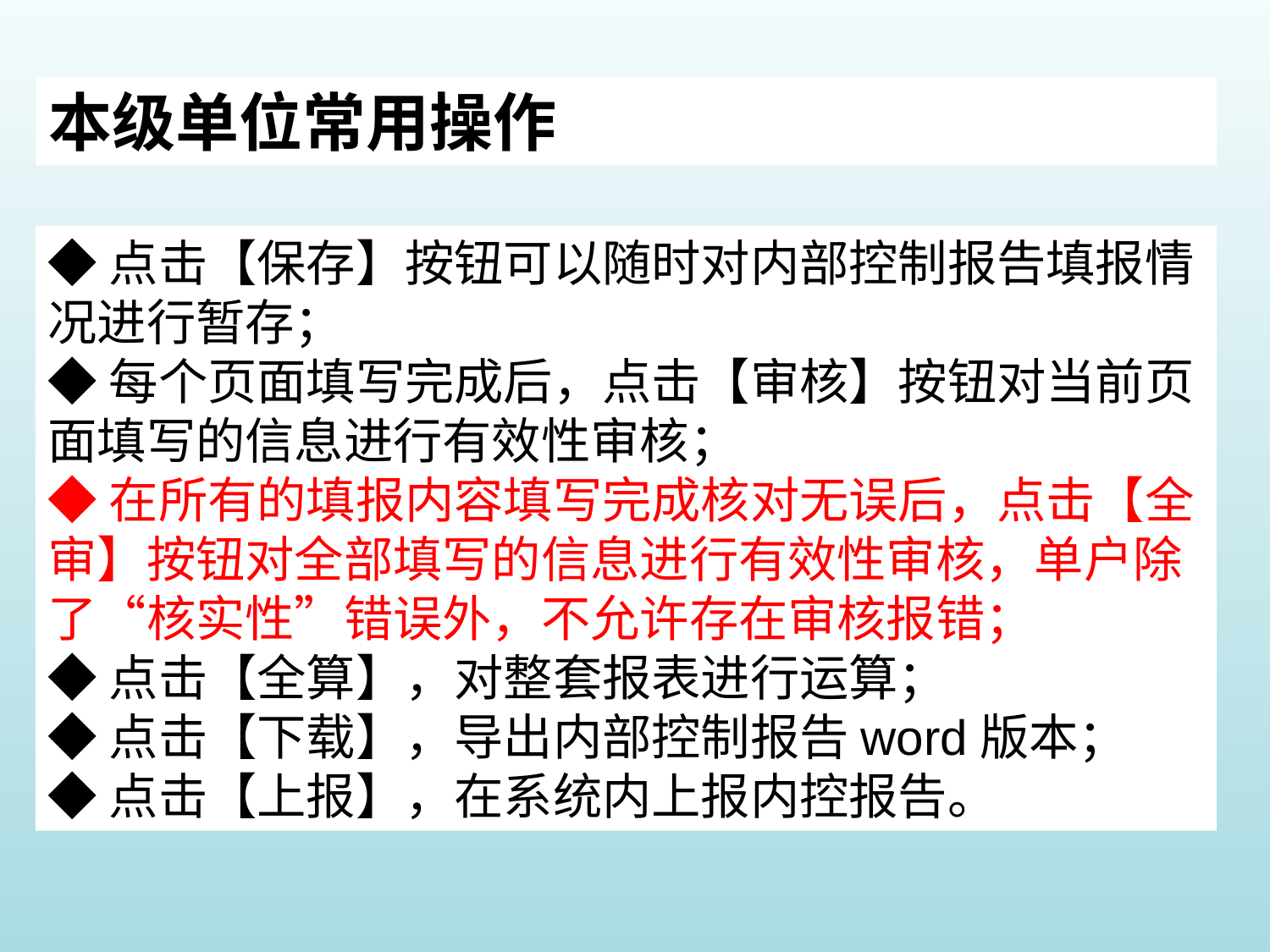

本级单位常用操作
◆点击【保存】按钮可以随时对内部控制报告填报情况进行暂存；
◆每个页面填写完成后，点击【审核】按钮对当前页面填写的信息进行有效性审核；
◆在所有的填报内容填写完成核对无误后，点击【全审】按钮对全部填写的信息进行有效性审核，单户除了“核实性”错误外，不允许存在审核报错；
◆点击【全算】，对整套报表进行运算；
◆点击【下载】，导出内部控制报告word版本；
◆点击【上报】，在系统内上报内控报告。